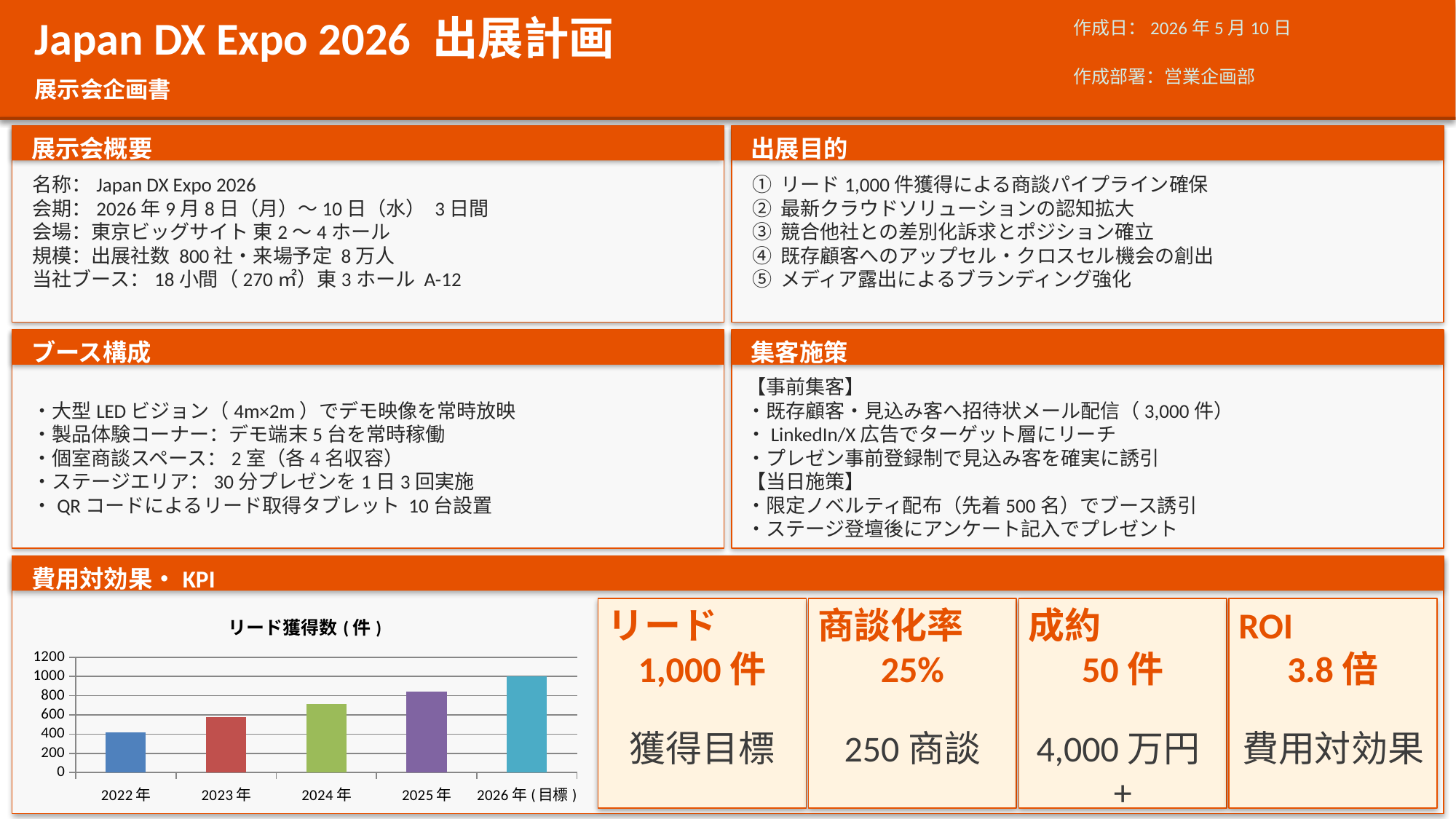

Japan DX Expo 2026 出展計画
作成日：2026年5月10日
作成部署：営業企画部
展示会企画書

展示会概要
出展目的
名称：Japan DX Expo 2026
会期：2026年9月8日（月）〜10日（水） 3日間
会場：東京ビッグサイト 東2〜4ホール
規模：出展社数 800社・来場予定 8万人
当社ブース：18小間（270㎡）東3ホール A-12
① リード1,000件獲得による商談パイプライン確保
② 最新クラウドソリューションの認知拡大
③ 競合他社との差別化訴求とポジション確立
④ 既存顧客へのアップセル・クロスセル機会の創出
⑤ メディア露出によるブランディング強化

ブース構成
集客施策
【事前集客】
・既存顧客・見込み客へ招待状メール配信（3,000件）
・LinkedIn/X広告でターゲット層にリーチ
・プレゼン事前登録制で見込み客を確実に誘引
【当日施策】
・限定ノベルティ配布（先着500名）でブース誘引
・ステージ登壇後にアンケート記入でプレゼント
・大型LEDビジョン（4m×2m）でデモ映像を常時放映
・製品体験コーナー：デモ端末5台を常時稼働
・個室商談スペース：2室（各4名収容）
・ステージエリア：30分プレゼンを1日3回実施
・QRコードによるリード取得タブレット 10台設置

費用対効果・KPI

### Chart:

| Category | リード獲得数(件) |
|---|---|
| 2022年 | 420.0 |
| 2023年 | 580.0 |
| 2024年 | 710.0 |
| 2025年 | 840.0 |
| 2026年(目標) | 1000.0 |
リード
1,000件
商談化率
25%
成約
50件
ROI
3.8倍

獲得目標
250商談
4,000万円+
費用対効果